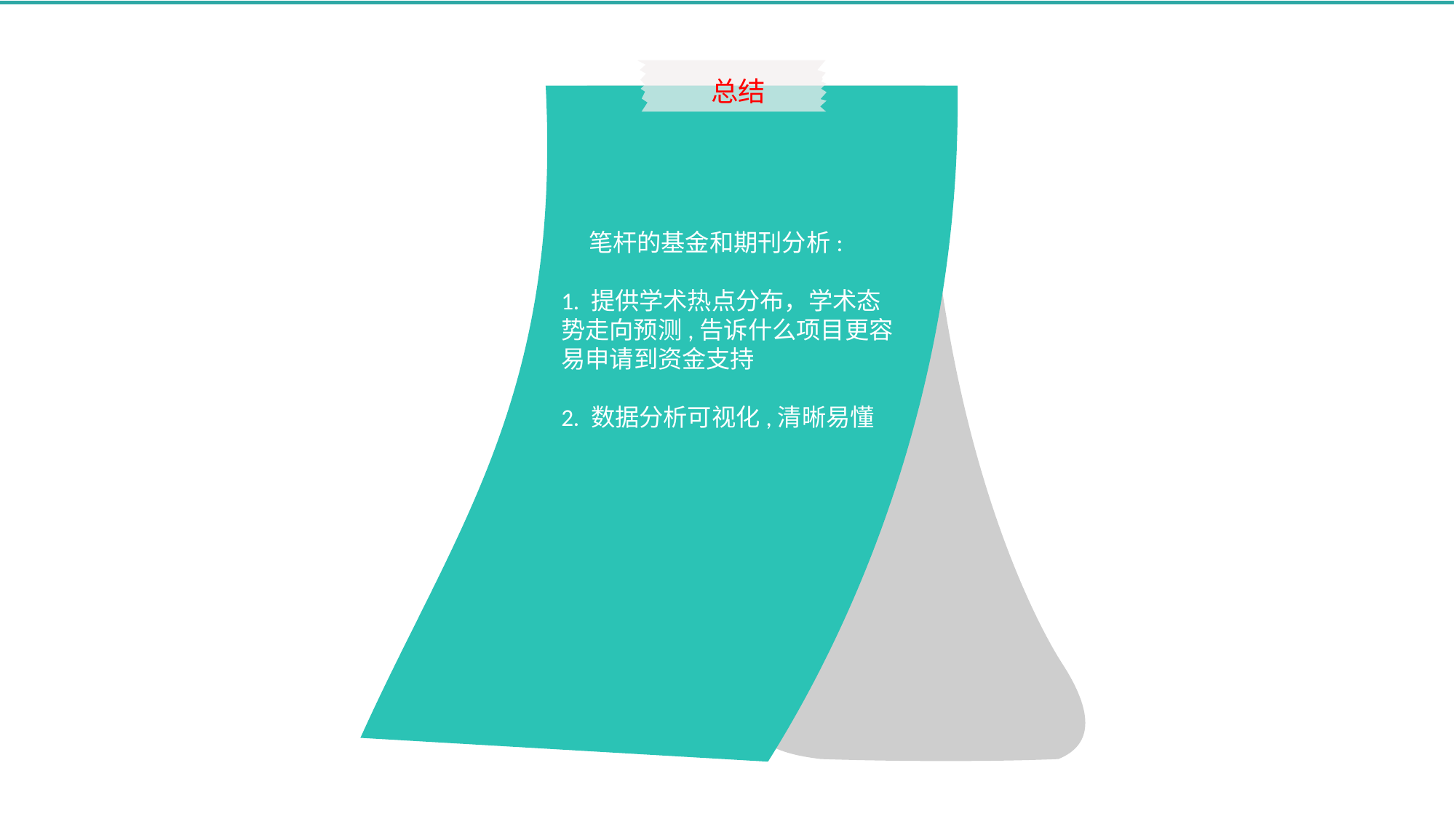

总结

    笔杆的基金和期刊分析:

1. 提供学术热点分布，学术态势走向预测,告诉什么项目更容易申请到资金支持

2. 数据分析可视化,清晰易懂